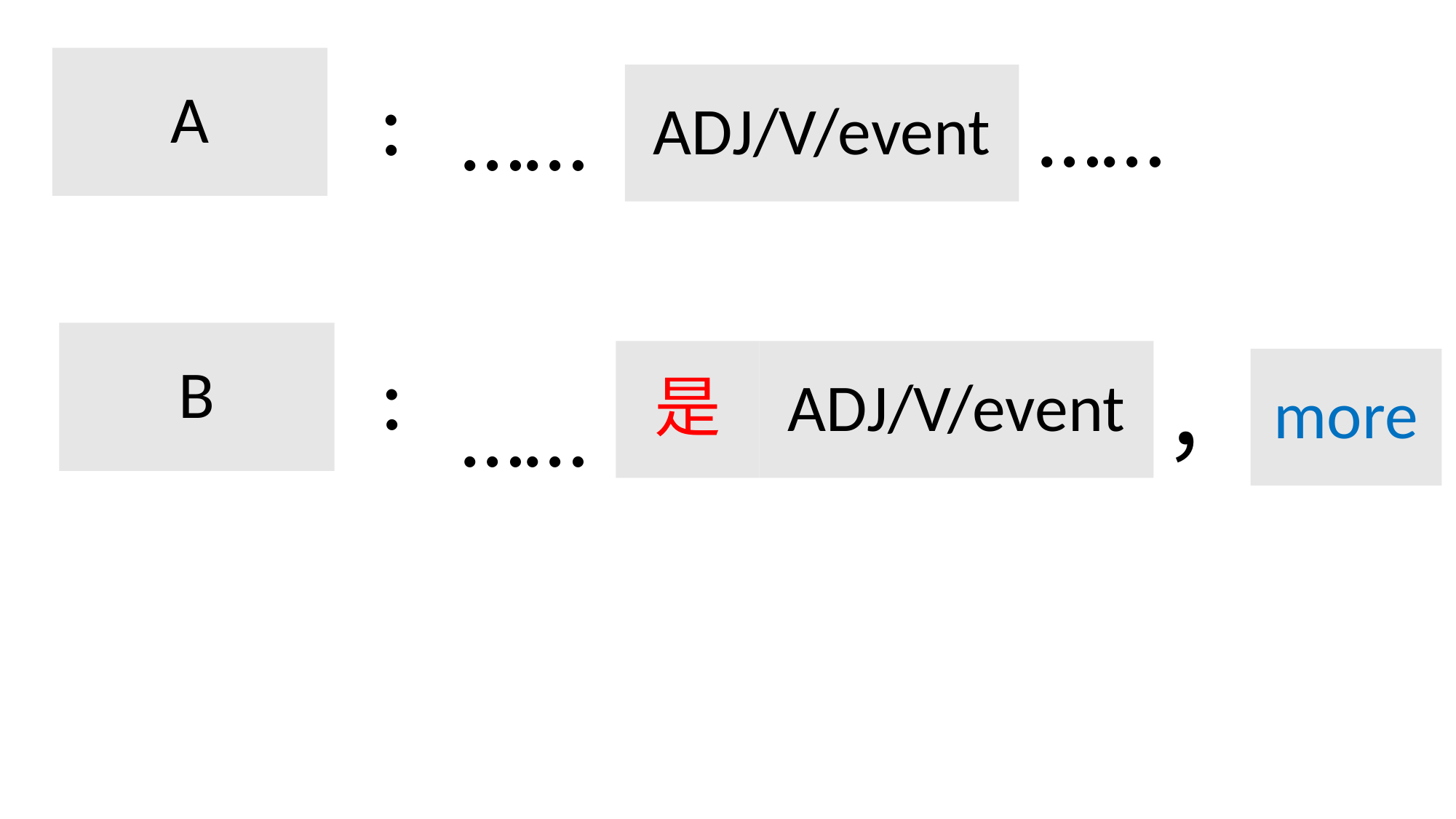

A
:
ADJ/V/event
……
……
B
:
ADJ/V/event
是
more
，
……